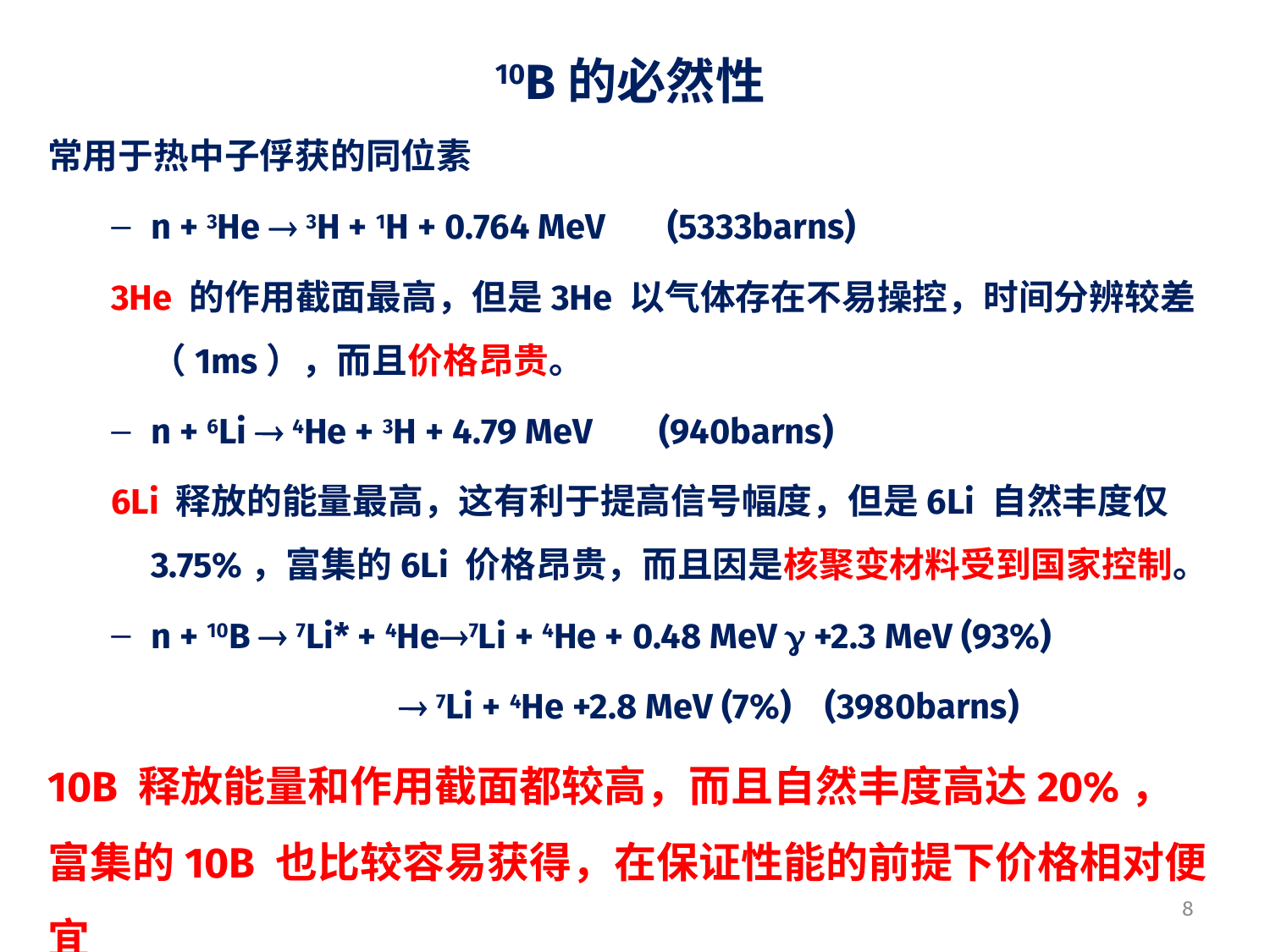

10B的必然性
常用于热中子俘获的同位素
n + 3He → 3H + 1H + 0.764 MeV	 (5333barns)
3He 的作用截面最高，但是3He 以气体存在不易操控，时间分辨较差（1ms），而且价格昂贵。
n + 6Li → 4He + 3H + 4.79 MeV	(940barns)
6Li 释放的能量最高，这有利于提高信号幅度，但是6Li 自然丰度仅3.75%，富集的6Li 价格昂贵，而且因是核聚变材料受到国家控制。
n + 10B → 7Li* + 4He→7Li + 4He + 0.48 MeV γ +2.3 MeV (93%)
                                  → 7Li + 4He +2.8 MeV (7%)    (3980barns)
10B 释放能量和作用截面都较高，而且自然丰度高达20%，富集的10B 也比较容易获得，在保证性能的前提下价格相对便宜

8